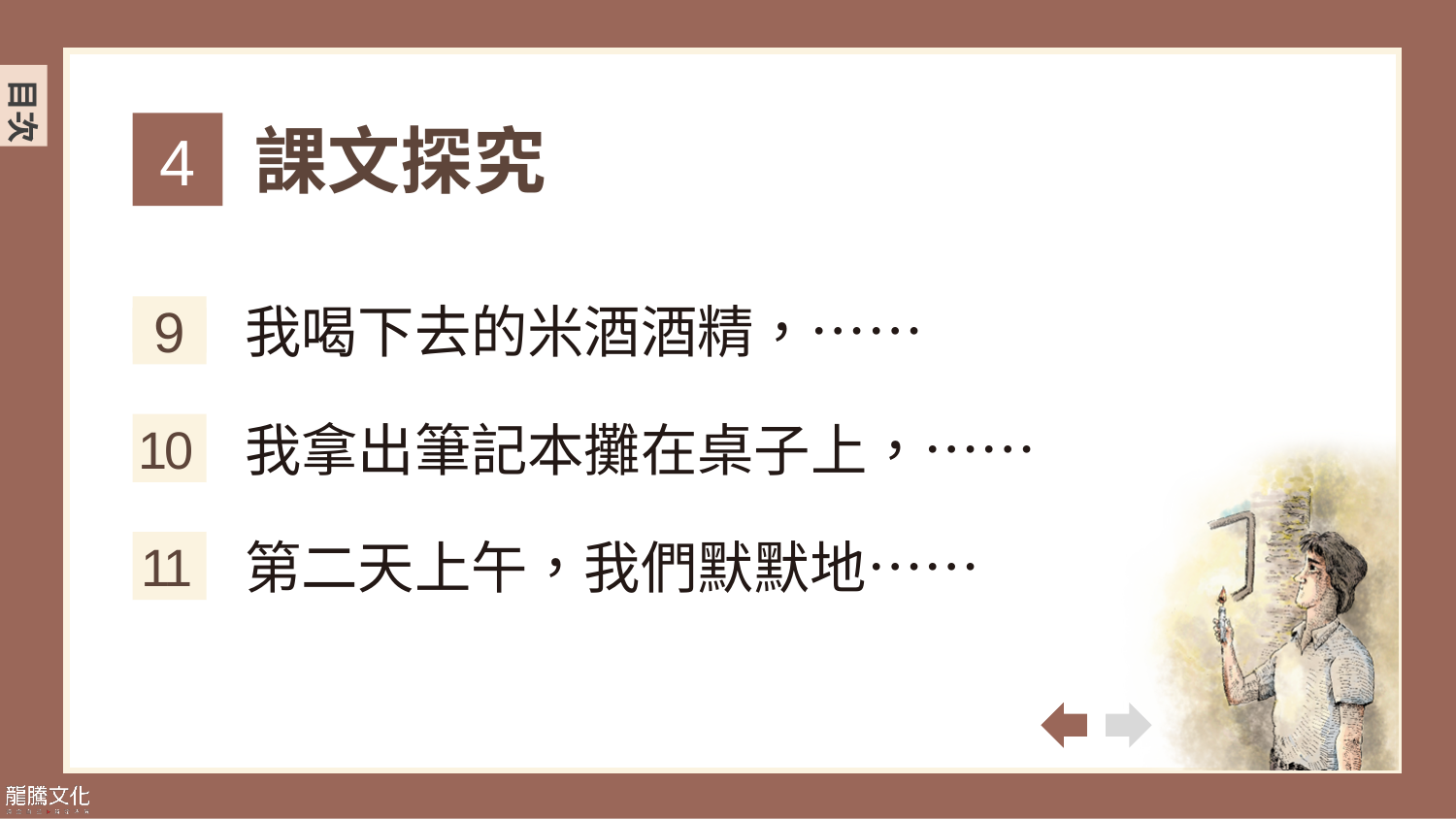

課文探究
4
我喝下去的米酒酒精，……

9
我拿出筆記本攤在桌子上，……

10
第二天上午，我們默默地……

11